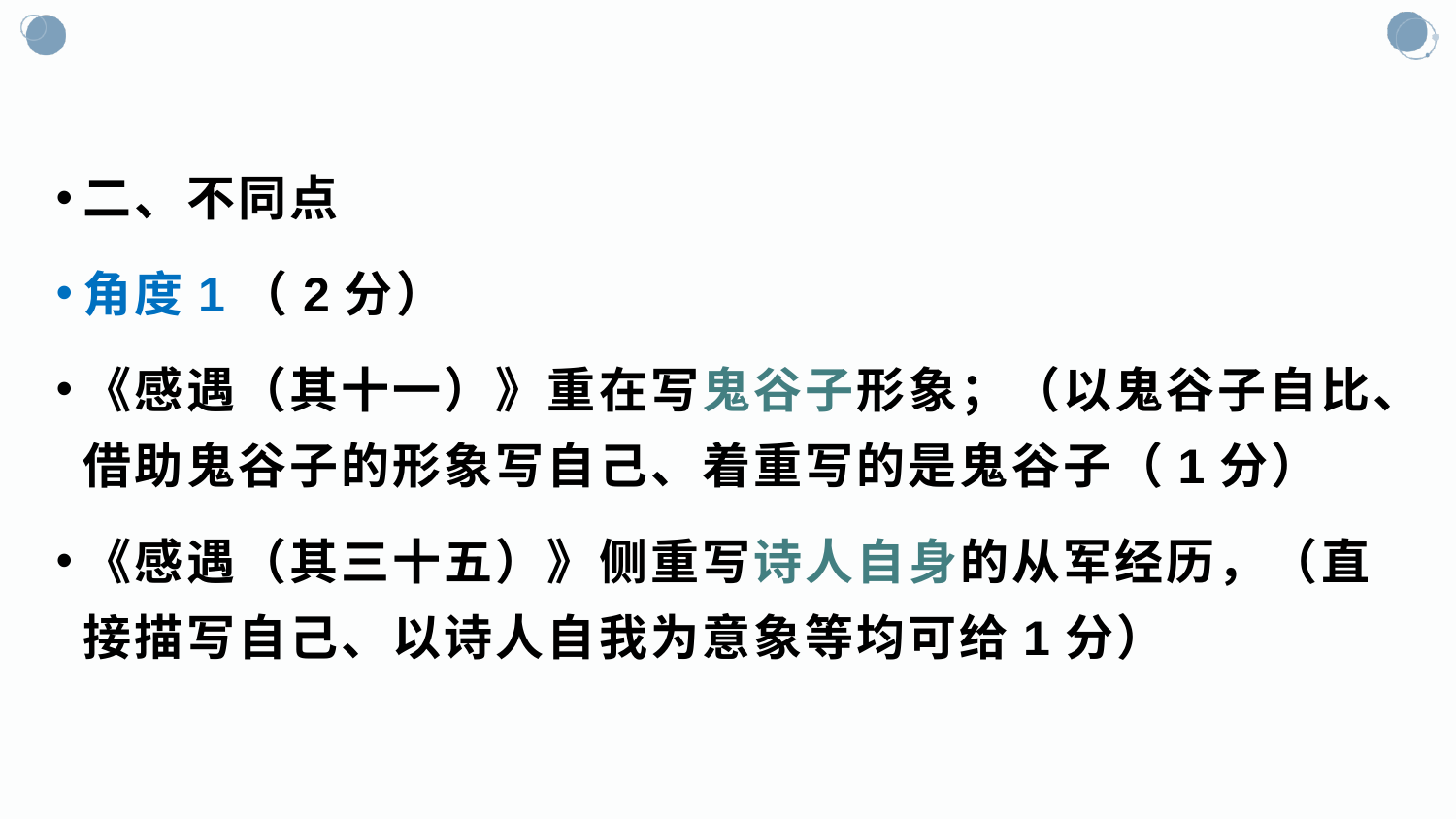

#
二、不同点
角度1（2分）
《感遇（其十一）》重在写鬼谷子形象；（以鬼谷子自比、借助鬼谷子的形象写自己、着重写的是鬼谷子（1分）
《感遇（其三十五）》侧重写诗人自身的从军经历，（直接描写自己、以诗人自我为意象等均可给1分）